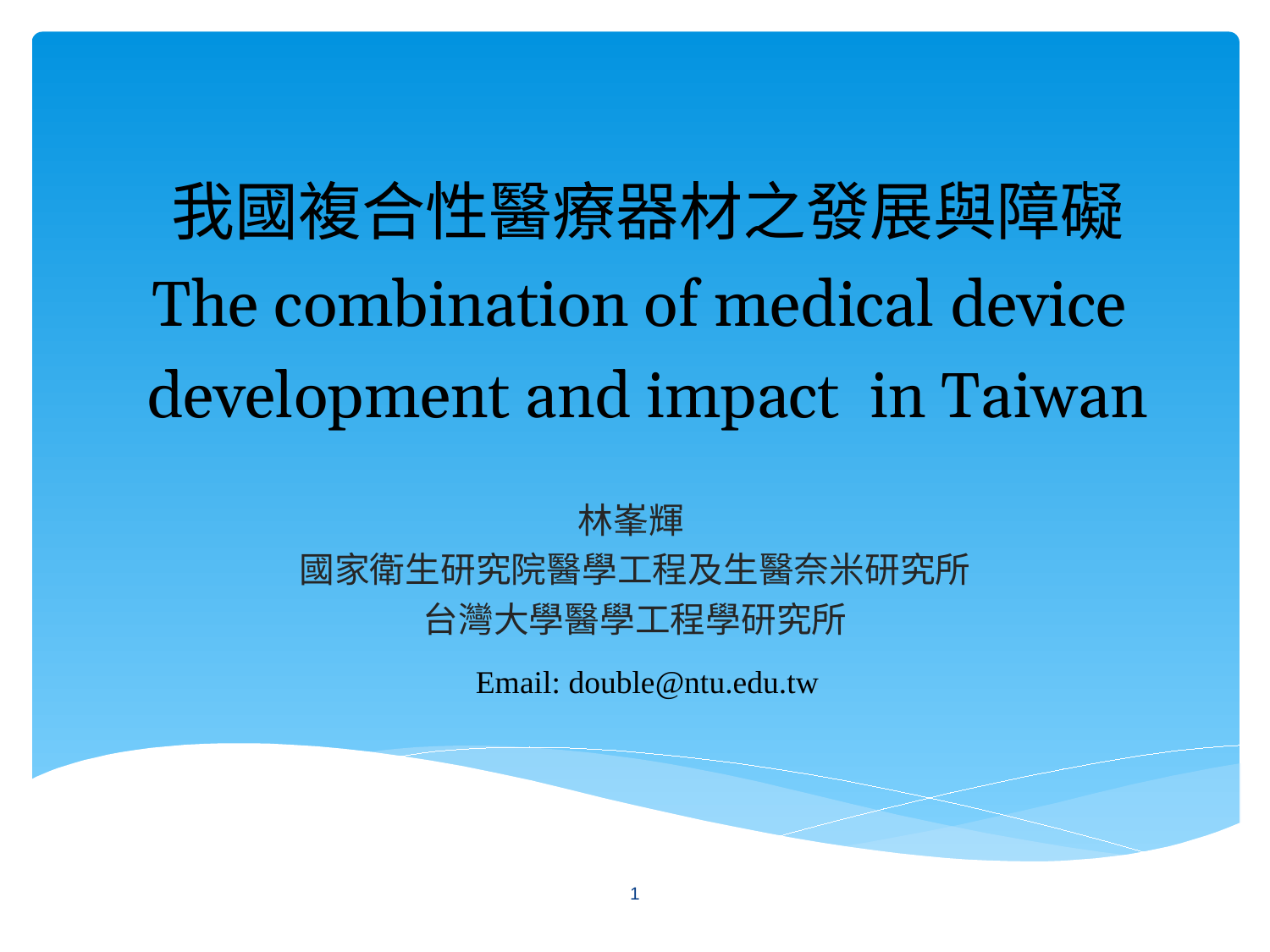

# 我國複合性醫療器材之發展與障礙 The combination of medical device  development and impact  in Taiwan
林峯輝
國家衛生研究院醫學工程及生醫奈米研究所
台灣大學醫學工程學研究所

Email: double@ntu.edu.tw
1